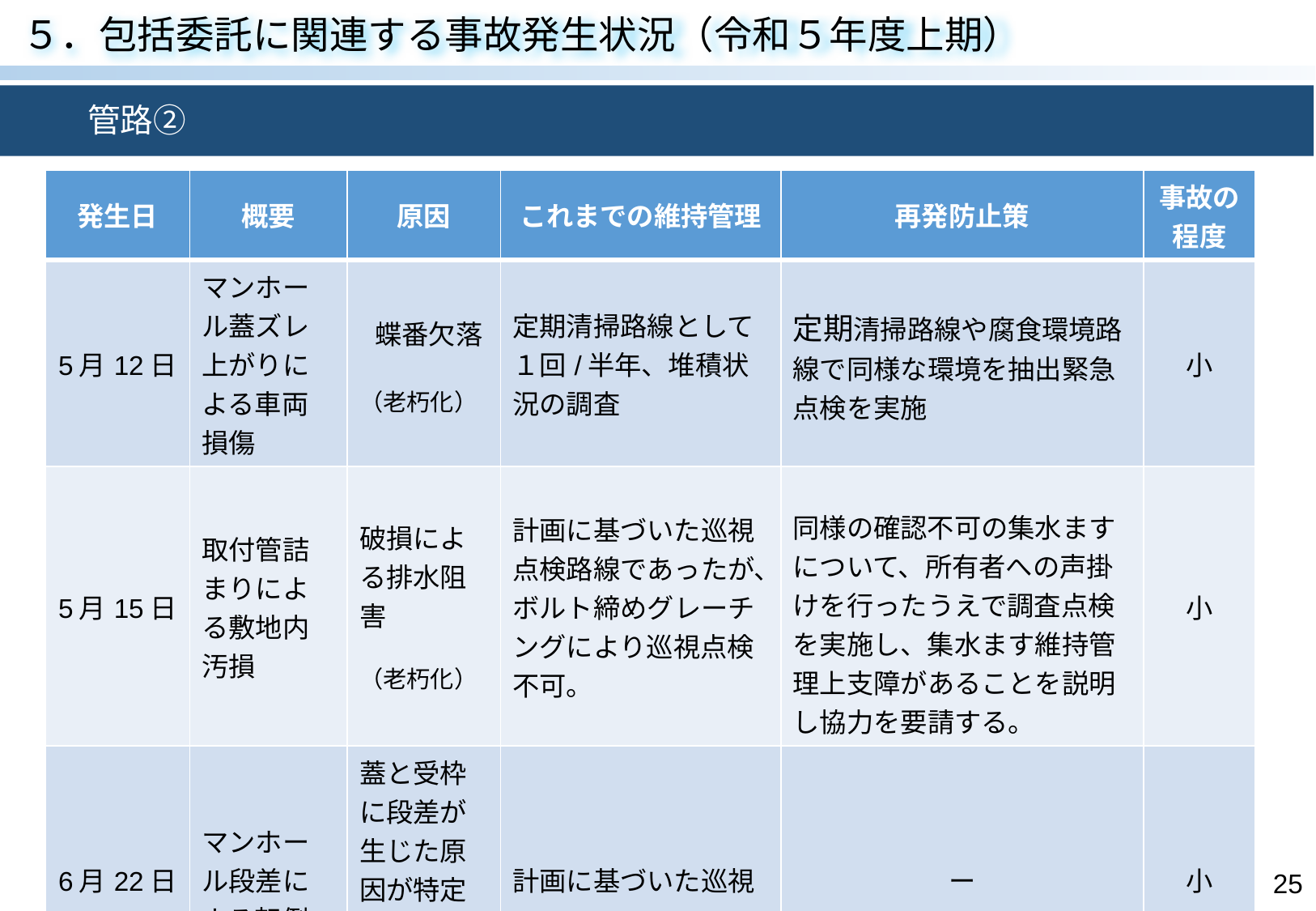

５．包括委託に関連する事故発生状況（令和５年度上期）
　　管路②
| 発生日 | 概要 | 原因 | これまでの維持管理 | 再発防止策 | 事故の程度 |
| --- | --- | --- | --- | --- | --- |
| 5月12日 | マンホール蓋ズレ上がりによる車両損傷 | 蝶番欠落 （老朽化） | 定期清掃路線として１回/半年、堆積状況の調査 | 定期清掃路線や腐食環境路線で同様な環境を抽出緊急点検を実施 | 小 |
| 5月15日 | 取付管詰まりによる敷地内汚損 | 破損による排水阻害 （老朽化） | 計画に基づいた巡視点検路線であったが、ボルト締めグレーチングにより巡視点検不可。 | 同様の確認不可の集水ますについて、所有者への声掛けを行ったうえで調査点検を実施し、集水ます維持管理上支障があることを説明し協力を要請する。 | 小 |
| 6月22日 | マンホール段差による転倒 | 蓋と受枠に段差が生じた原因が特定不可 （起因なし） | 計画に基づいた巡視 | ー | 小 |
25